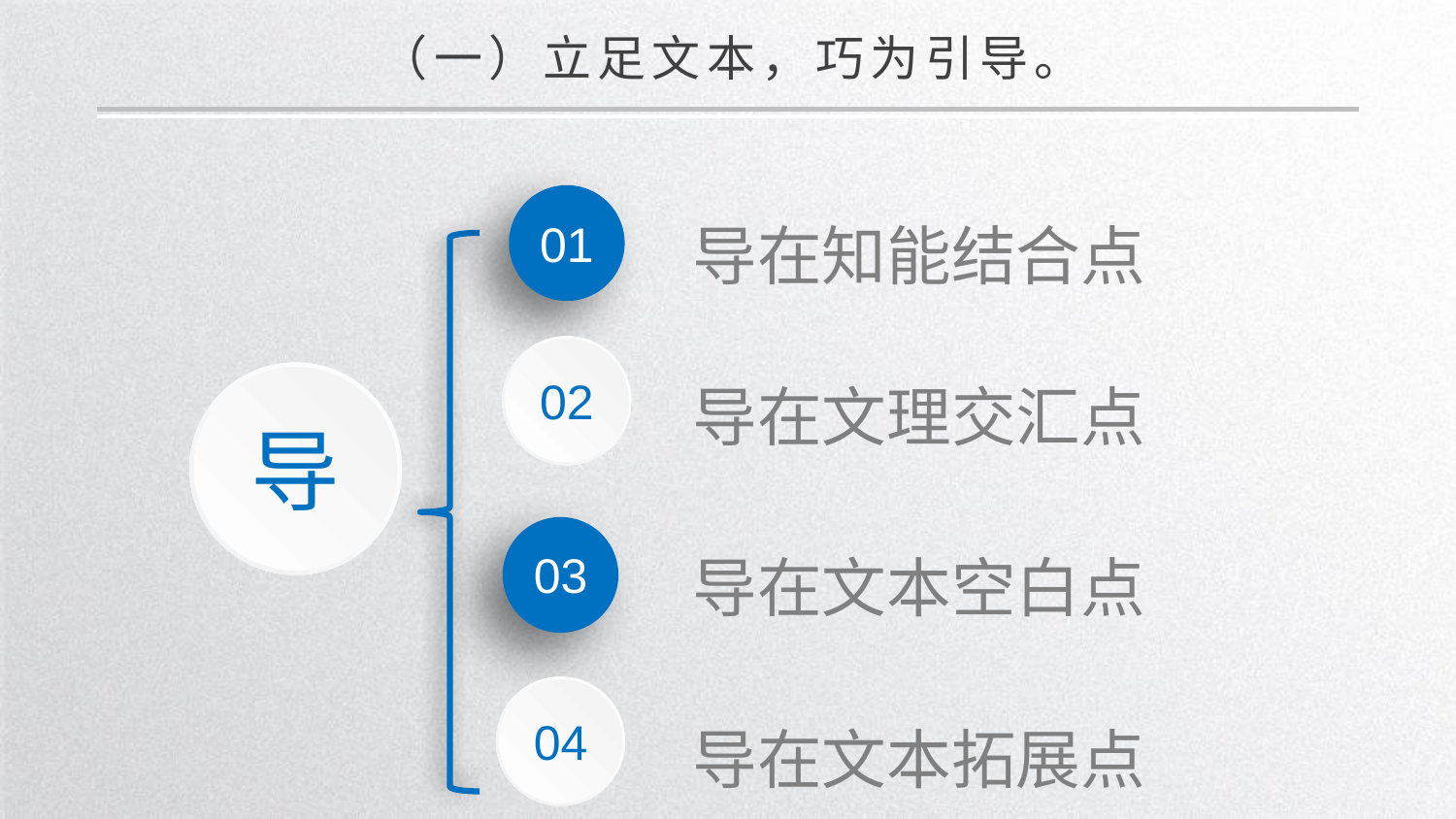

（一）立足文本，巧为引导。

01
导在知能结合点

02

导
导在文理交汇点

03
导在文本空白点

04
导在文本拓展点